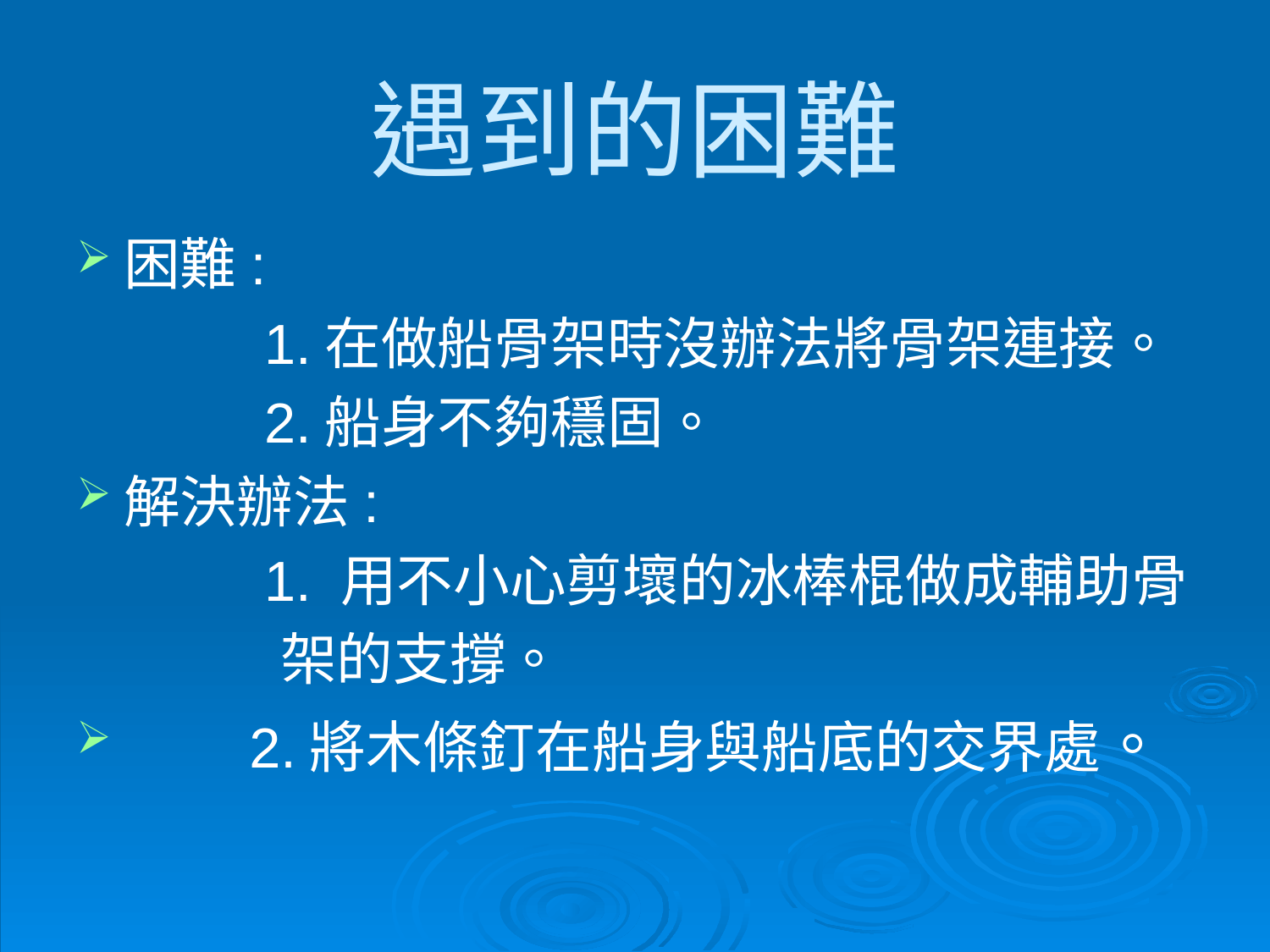

遇到的困難
困難:
            1.在做船骨架時沒辦法將骨架連接。
            2.船身不夠穩固。
解決辦法:
            1. 用不小心剪壞的冰棒棍做成輔助骨
               架的支撐。
        2.將木條釘在船身與船底的交界處。